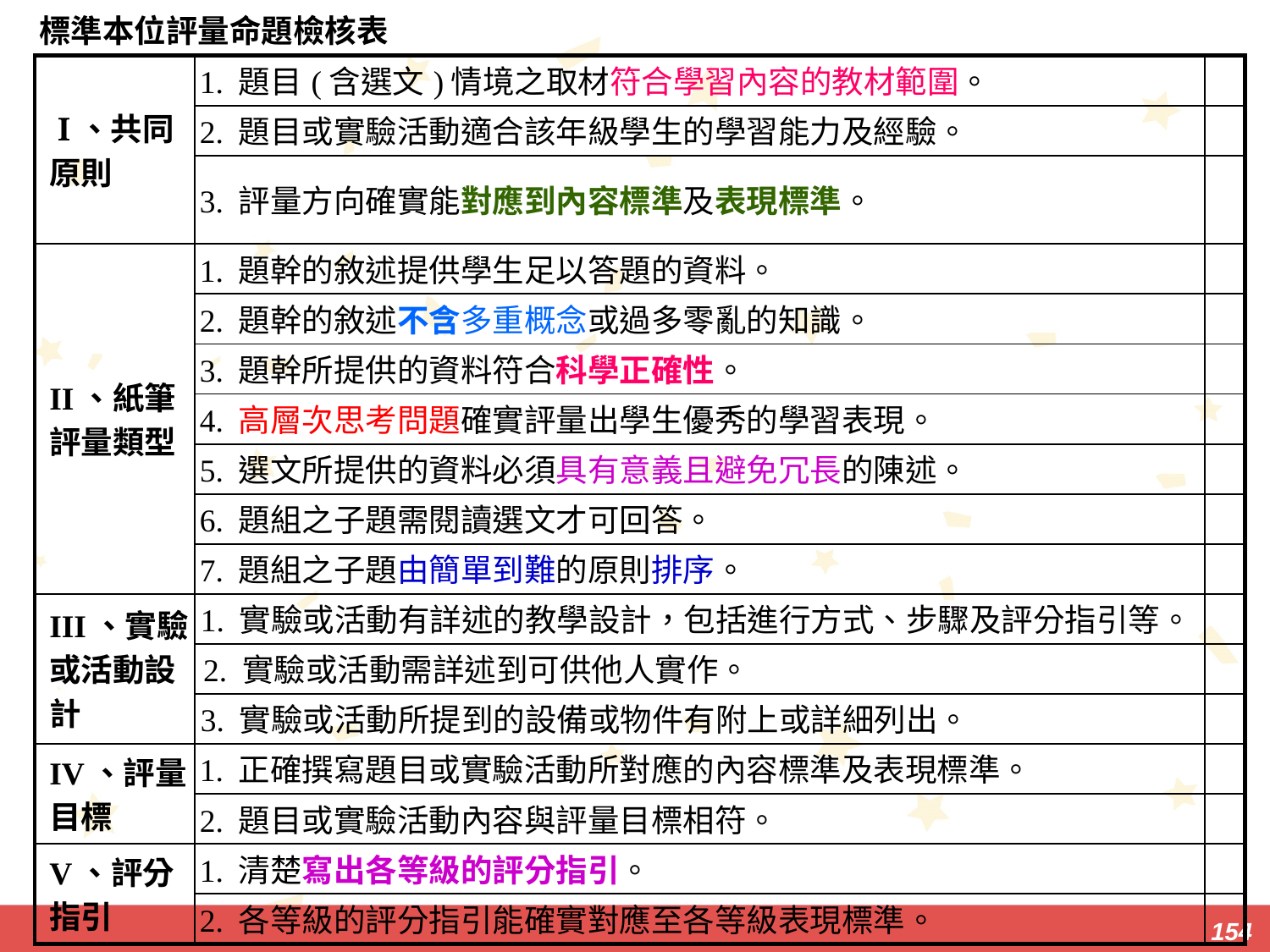

標準本位評量命題檢核表
| I、共同原則 | 1. 題目(含選文)情境之取材符合學習內容的教材範圍。 |  |
| --- | --- | --- |
|  | 2. 題目或實驗活動適合該年級學生的學習能力及經驗。 |  |
|  | 3. 評量方向確實能對應到內容標準及表現標準。 |  |
| II、紙筆評量類型 | 1. 題幹的敘述提供學生足以答題的資料。 |  |
|  | 2. 題幹的敘述不含多重概念或過多零亂的知識。 |  |
|  | 3. 題幹所提供的資料符合科學正確性。 |  |
|  | 4. 高層次思考問題確實評量出學生優秀的學習表現。 |  |
|  | 5. 選文所提供的資料必須具有意義且避免冗長的陳述。 |  |
|  | 6. 題組之子題需閱讀選文才可回答。 |  |
|  | 7. 題組之子題由簡單到難的原則排序。 |  |
| III、實驗或活動設計 | 1. 實驗或活動有詳述的教學設計，包括進行方式、步驟及評分指引等。 |  |
|  | 2. 實驗或活動需詳述到可供他人實作。 |  |
|  | 3. 實驗或活動所提到的設備或物件有附上或詳細列出。 |  |
| IV、評量目標 | 1. 正確撰寫題目或實驗活動所對應的內容標準及表現標準。 |  |
|  | 2. 題目或實驗活動內容與評量目標相符。 |  |
| V、評分指引 | 1. 清楚寫出各等級的評分指引。 |  |
|  | 2. 各等級的評分指引能確實對應至各等級表現標準。 |  |
154